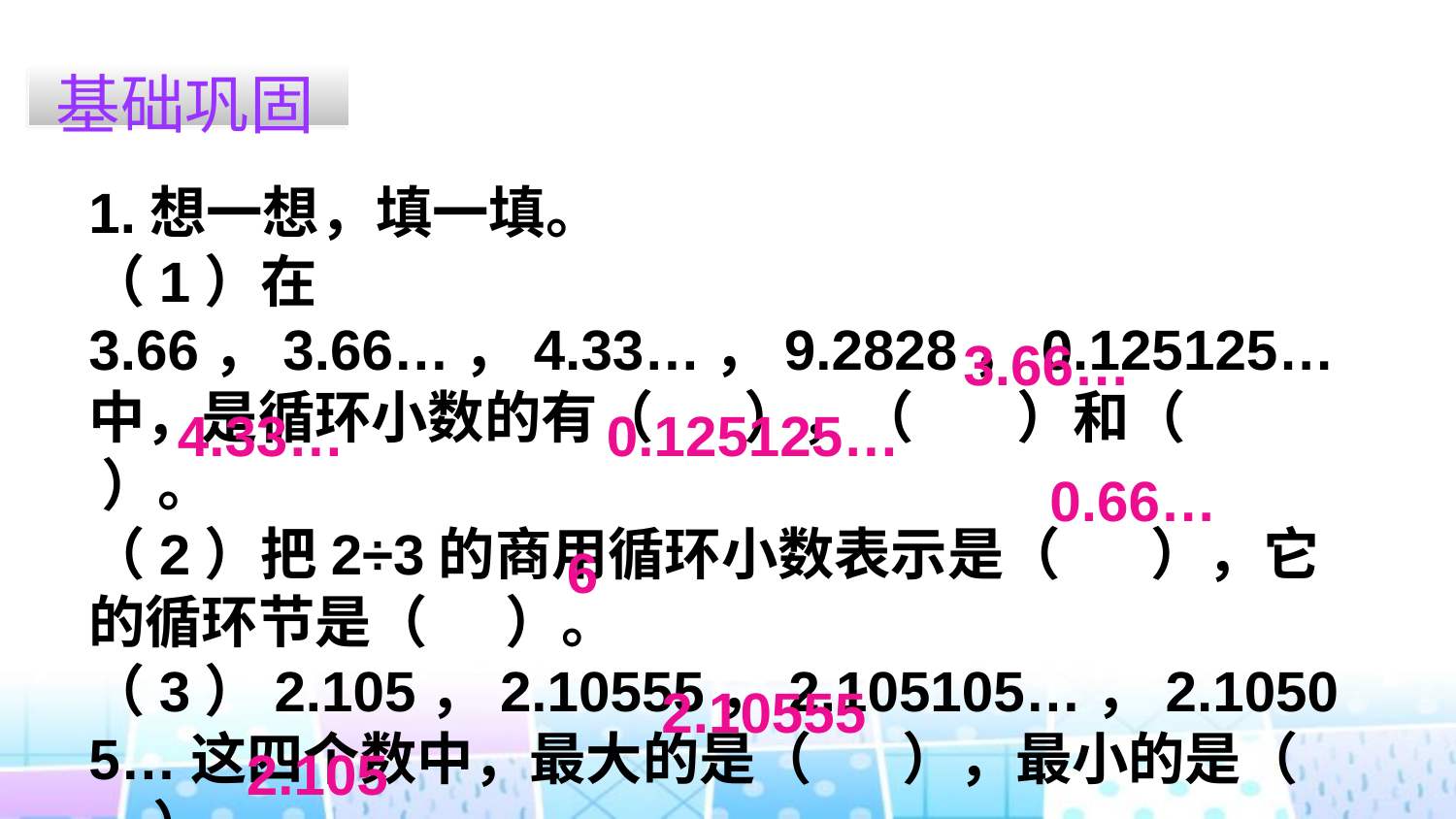

基础巩固

1.想一想，填一填。
（1）在3.66，3.66…，4.33…，9.2828，0.125125…中，是循环小数的有（       ），（        ）和（              ）。
（2）把2÷3的商用循环小数表示是（       ），它的循环节是（      ）。
（3）2.105，2.10555，2.105105…，2.10505…这四个数中，最大的是（       ），最小的是（           ）。
3.66…
4.33…
0.125125…
0.66…
6
2.10555
2.105